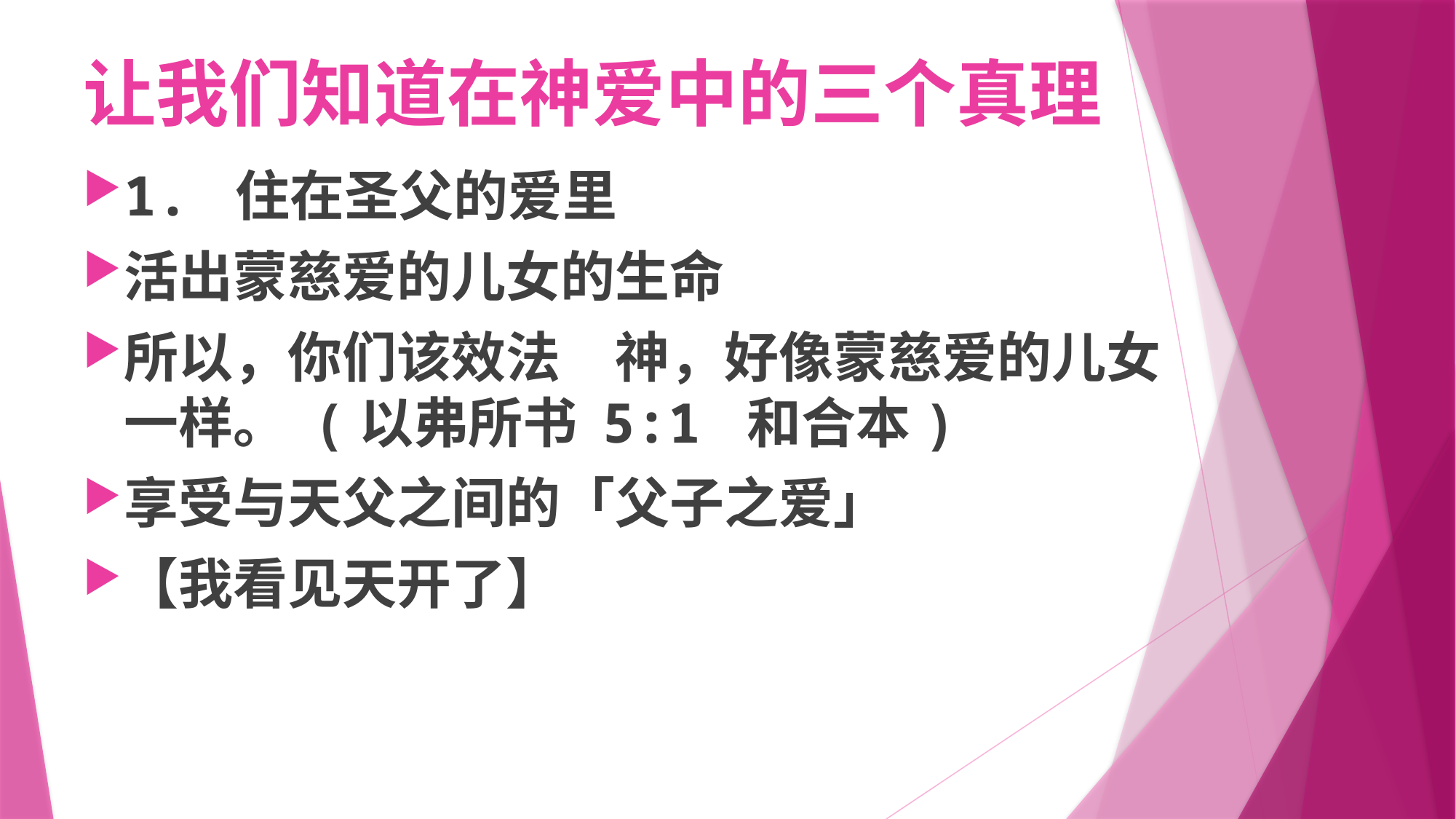

# 让我们知道在神爱中的三个真理
1. 住在圣父的爱里
活出蒙慈爱的儿女的生命
所以，你们该效法　神，好像蒙慈爱的儿女一样。 (以弗所书 5:1 和合本)
享受与天父之间的「父子之爱」
【我看见天开了】